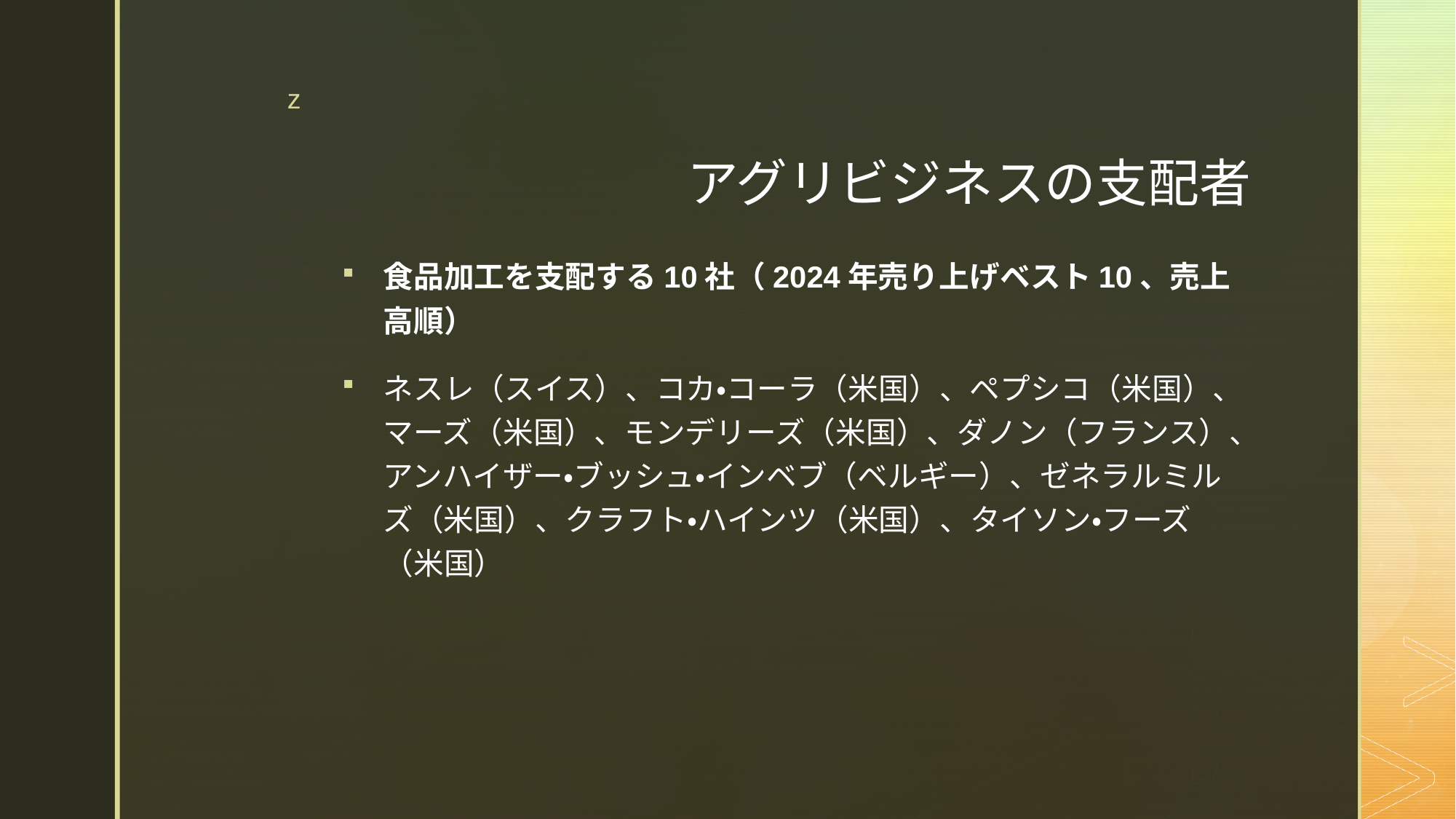

# アグリビジネスの支配者
食品加工を支配する10社（2024年売り上げベスト10、売上高順）
ネスレ（スイス）、コカ・コーラ（米国）、ペプシコ（米国）、マーズ（米国）、モンデリーズ（米国）、ダノン（フランス）、アンハイザー・ブッシュ・インベブ（ベルギー）、ゼネラルミルズ（米国）、クラフト・ハインツ（米国）、タイソン・フーズ（米国）